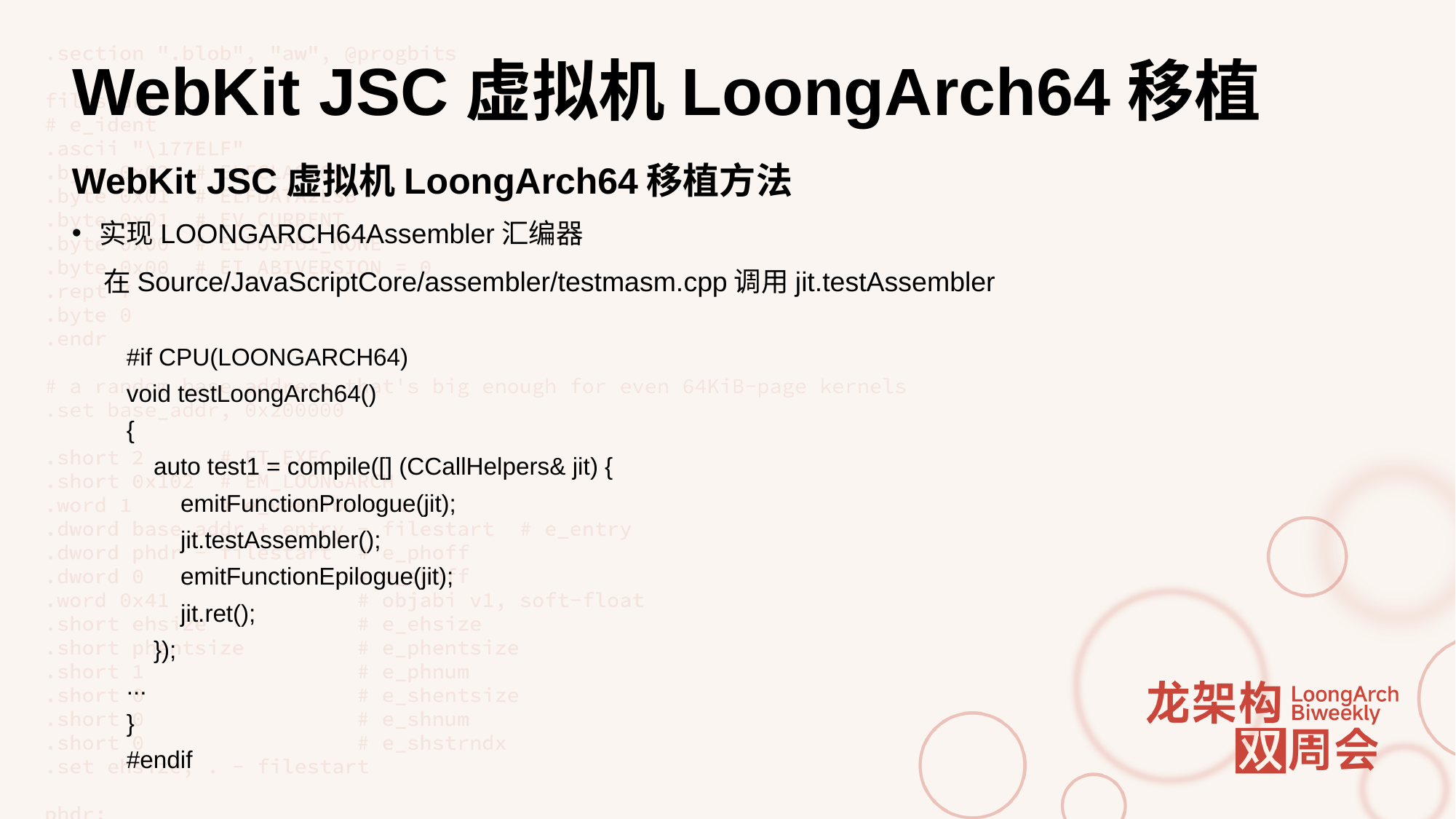

# WebKit JSC虚拟机LoongArch64移植
WebKit JSC虚拟机LoongArch64移植方法
实现LOONGARCH64Assembler汇编器
    在Source/JavaScriptCore/assembler/testmasm.cpp调用jit.testAssembler

#if CPU(LOONGARCH64)
void testLoongArch64()
{
    auto test1 = compile([] (CCallHelpers& jit) {
        emitFunctionPrologue(jit);
        jit.testAssembler();
        emitFunctionEpilogue(jit);
        jit.ret();
    });
...
}
#endif